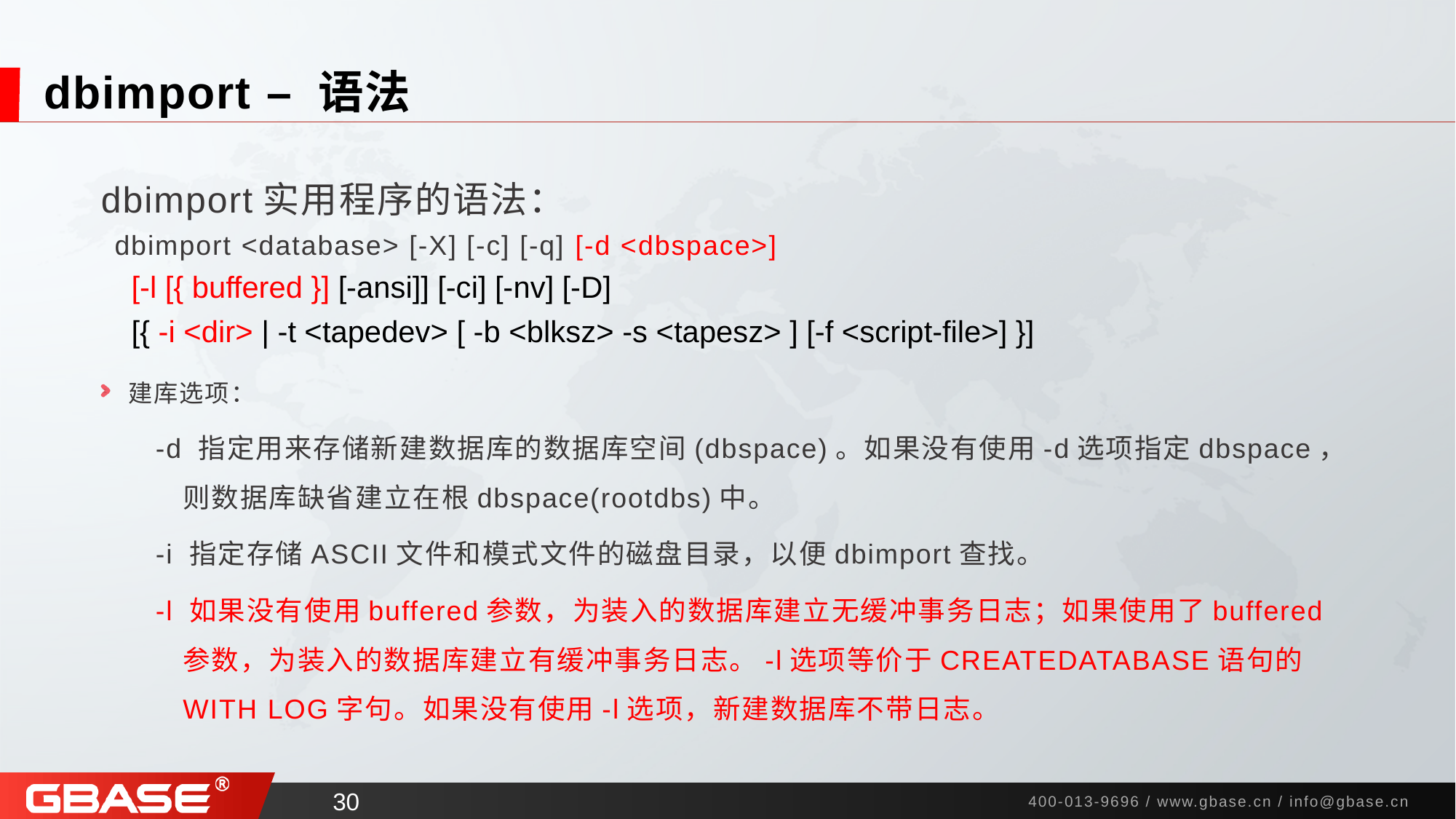

# dbimport – 语法
dbimport实用程序的语法：
dbimport <database> [-X] [-c] [-q] [-d <dbspace>]
  [-l [{ buffered }] [-ansi]] [-ci] [-nv] [-D]
  [{ -i <dir> | -t <tapedev> [ -b <blksz> -s <tapesz> ] [-f <script-file>] }]
建库选项：
-d 指定用来存储新建数据库的数据库空间(dbspace)。如果没有使用-d选项指定dbspace，则数据库缺省建立在根dbspace(rootdbs)中。
-i 指定存储ASCII文件和模式文件的磁盘目录，以便dbimport查找。
-l 如果没有使用buffered参数，为装入的数据库建立无缓冲事务日志；如果使用了buffered参数，为装入的数据库建立有缓冲事务日志。-l选项等价于CREATEDATABASE语句的WITH LOG字句。如果没有使用-l选项，新建数据库不带日志。